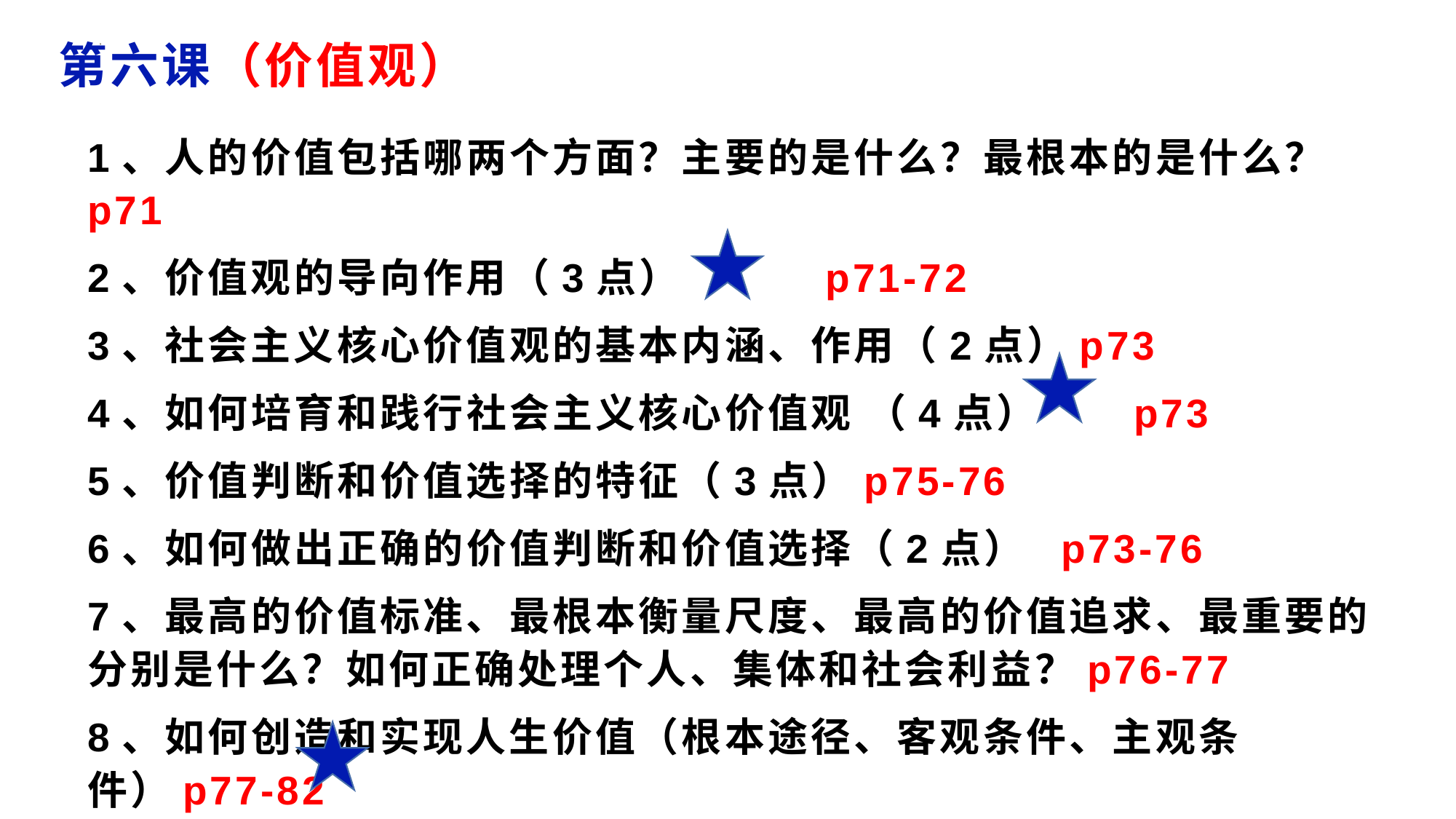

第六课（价值观）
1、人的价值包括哪两个方面？主要的是什么？最根本的是什么？p71
2、价值观的导向作用（3点）           p71-72
3、社会主义核心价值观的基本内涵、作用（2点）p73
4、如何培育和践行社会主义核心价值观 （4点）       p73
5、价值判断和价值选择的特征（3点）p75-76
6、如何做出正确的价值判断和价值选择（2点）  p73-76
7、最高的价值标准、最根本衡量尺度、最高的价值追求、最重要的分别是什么？如何正确处理个人、集体和社会利益？p76-77
8、如何创造和实现人生价值（根本途径、客观条件、主观条件）p77-82